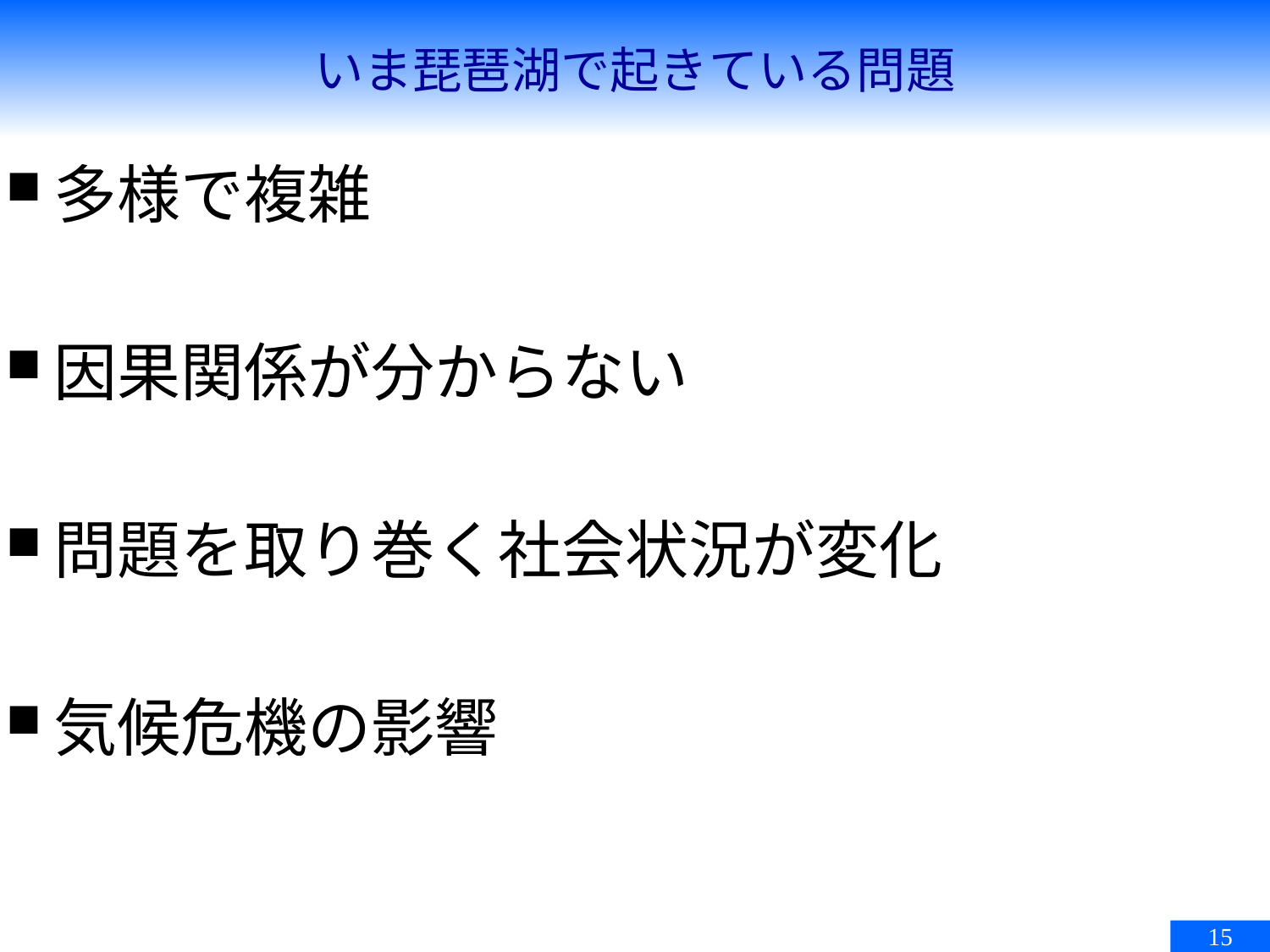

# いま琵琶湖で起きている問題
多様で複雑

因果関係が分からない

問題を取り巻く社会状況が変化

気候危機の影響

15